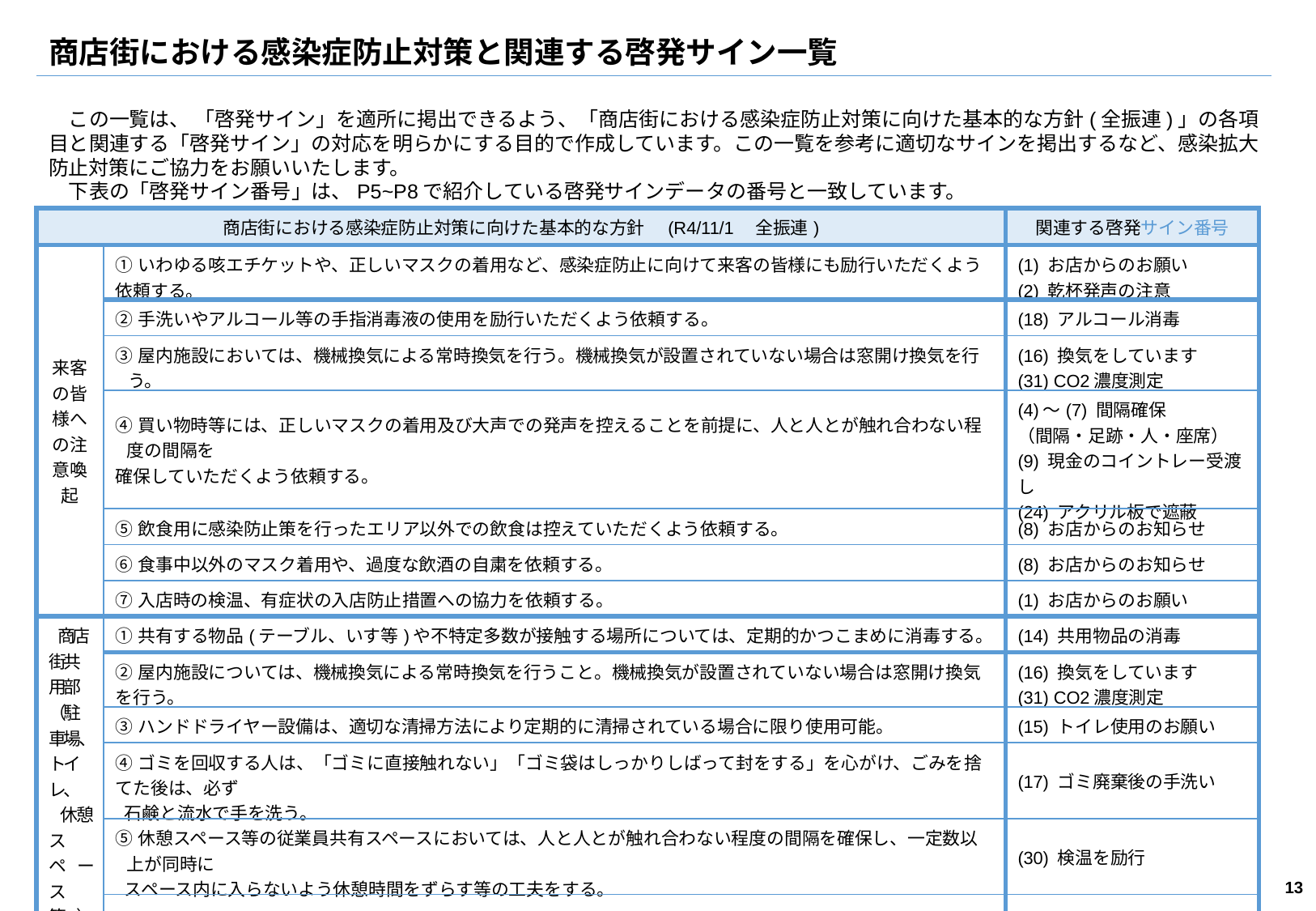

商店街における感染症防止対策と関連する啓発サイン一覧
　この一覧は、 「啓発サイン」を適所に掲出できるよう、「商店街における感染症防止対策に向けた基本的な方針(全振連)」の各項目と関連する「啓発サイン」の対応を明らかにする目的で作成しています。この一覧を参考に適切なサインを掲出するなど、感染拡大防止対策にご協力をお願いいたします。
　下表の「啓発サイン番号」は、P5~P8で紹介している啓発サインデータの番号と一致しています。
| 商店街における感染症防止対策に向けた基本的な方針　(R4/11/1　全振連) |  | 関連する啓発サイン番号 |
| --- | --- | --- |
| 来客の皆様への注意喚起 | ①いわゆる咳エチケットや、正しいマスクの着用など、感染症防止に向けて来客の皆様にも励行いただくよう依頼する。 | (1) お店からのお願い (2) 乾杯発声の注意 |
|  | ②手洗いやアルコール等の手指消毒液の使用を励行いただくよう依頼する。 | (18) アルコール消毒 |
|  | ③屋内施設においては、機械換気による常時換気を行う。機械換気が設置されていない場合は窓開け換気を行う。 | (16) 換気をしています (31) CO2濃度測定 |
|  | ④買い物時等には、正しいマスクの着用及び大声での発声を控えることを前提に、人と人とが触れ合わない程度の間隔を 確保していただくよう依頼する。 | (4)～(7) 間隔確保 （間隔・足跡・人・座席） (9) 現金のコイントレー受渡し (24) アクリル板で遮蔽 |
|  | ⑤飲食用に感染防止策を行ったエリア以外での飲食は控えていただくよう依頼する。 | (8) お店からのお知らせ |
|  | ⑥食事中以外のマスク着用や、過度な飲酒の自粛を依頼する。 | (8) お店からのお知らせ |
|  | ⑦入店時の検温、有症状の入店防止措置への協力を依頼する。 | (1) お店からのお願い |
| 商店街共用部（駐車場、トイレ、 休憩スペース等）における感染防止 | ➀共有する物品(テーブル、いす等)や不特定多数が接触する場所については、定期的かつこまめに消毒する。 | (14) 共用物品の消毒 |
|  | ②屋内施設については、機械換気による常時換気を行うこと。機械換気が設置されていない場合は窓開け換気を行う。 | (16) 換気をしています (31) CO2濃度測定 |
|  | ③ハンドドライヤー設備は、適切な清掃方法により定期的に清掃されている場合に限り使用可能。 | (15) トイレ使用のお願い |
|  | ④ゴミを回収する人は、「ゴミに直接触れない」「ゴミ袋はしっかりしばって封をする」を心がけ、ごみを捨てた後は、必ず 石鹸と流水で手を洗う。 | (17) ゴミ廃棄後の手洗い |
|  | ⑤休憩スペース等の従業員共有スペースにおいては、人と人とが触れ合わない程度の間隔を確保し、一定数以上が同時に スペース内に入らないよう休憩時間をずらす等の工夫をする。 | (30) 検温を励行 |
|  | ⑥食事、着替え、喫煙等でマスクを着用しないときは、会話を控えるか、会話の場合はマスクを必ず着用する。 | (29) マスクの着用 |
13